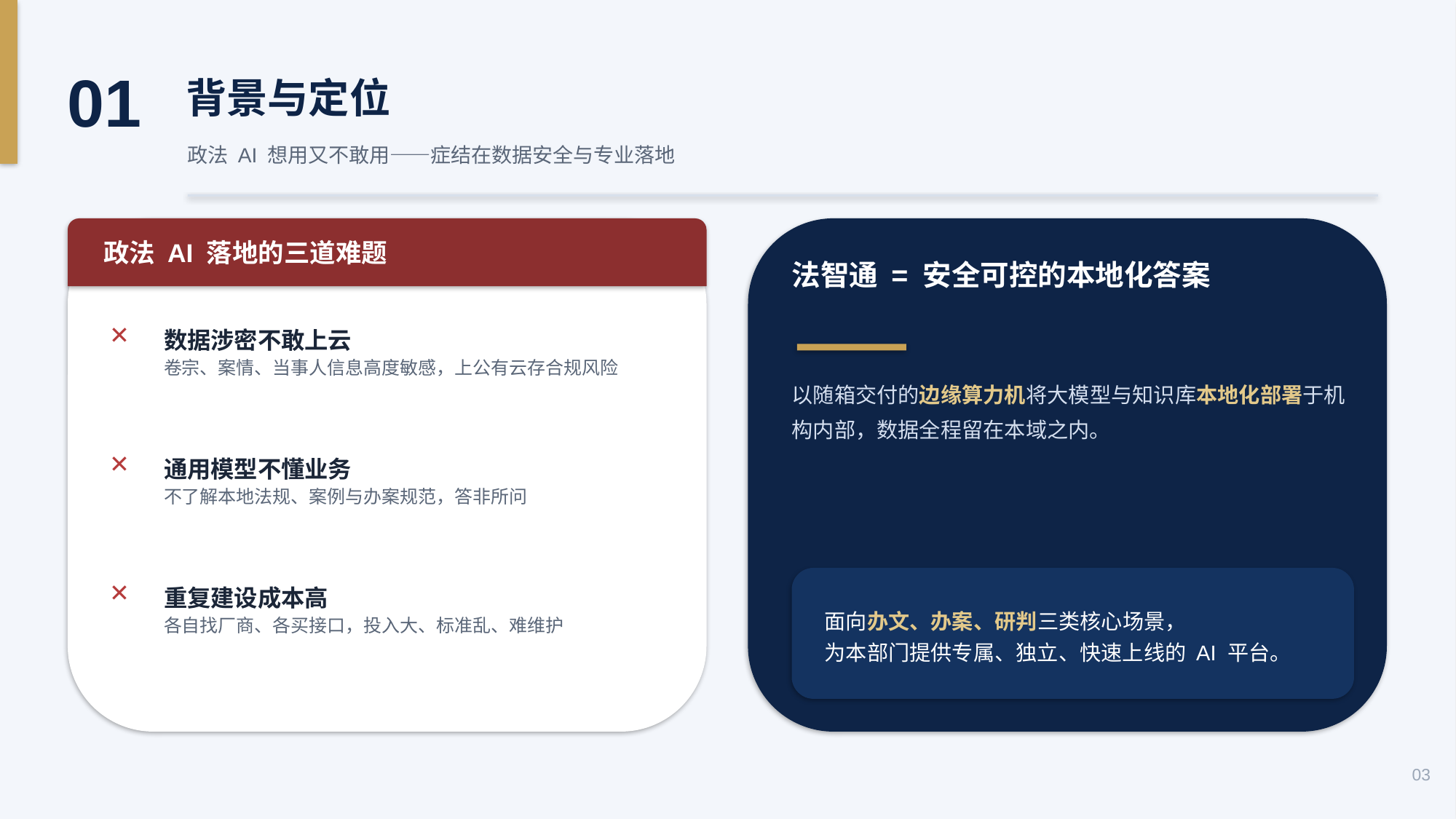

01
背景与定位
政法 AI 想用又不敢用——症结在数据安全与专业落地

政法 AI 落地的三道难题

法智通 = 安全可控的本地化答案
✕
数据涉密不敢上云
卷宗、案情、当事人信息高度敏感，上公有云存合规风险

以随箱交付的边缘算力机将大模型与知识库本地化部署于机构内部，数据全程留在本域之内。
✕
通用模型不懂业务
不了解本地法规、案例与办案规范，答非所问

面向办文、办案、研判三类核心场景，
为本部门提供专属、独立、快速上线的 AI 平台。
✕
重复建设成本高
各自找厂商、各买接口，投入大、标准乱、难维护
03